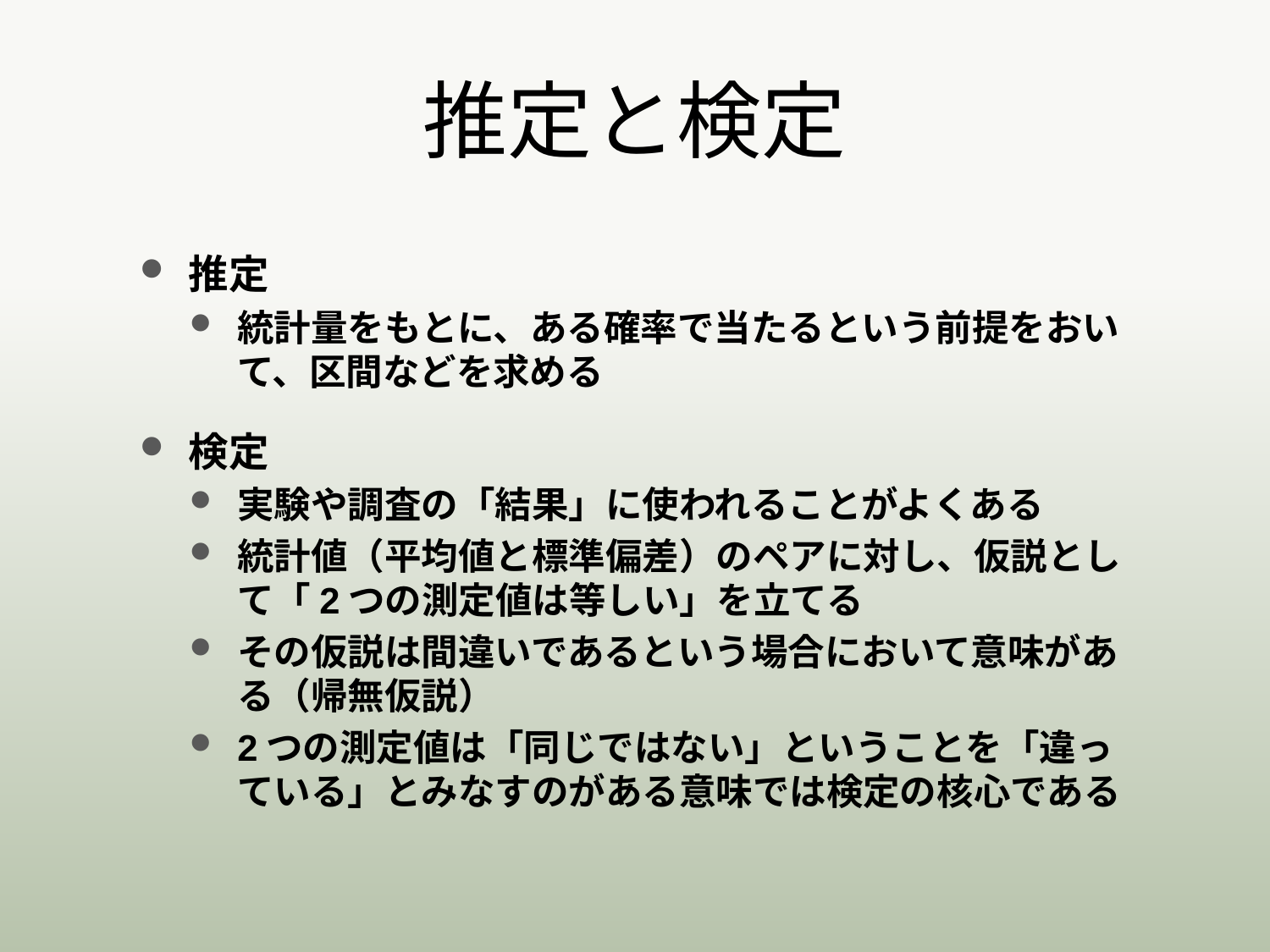

# 推定と検定
推定
統計量をもとに、ある確率で当たるという前提をおいて、区間などを求める
検定
実験や調査の「結果」に使われることがよくある
統計値（平均値と標準偏差）のペアに対し、仮説として「2つの測定値は等しい」を立てる
その仮説は間違いであるという場合において意味がある（帰無仮説）
2つの測定値は「同じではない」ということを「違っている」とみなすのがある意味では検定の核心である